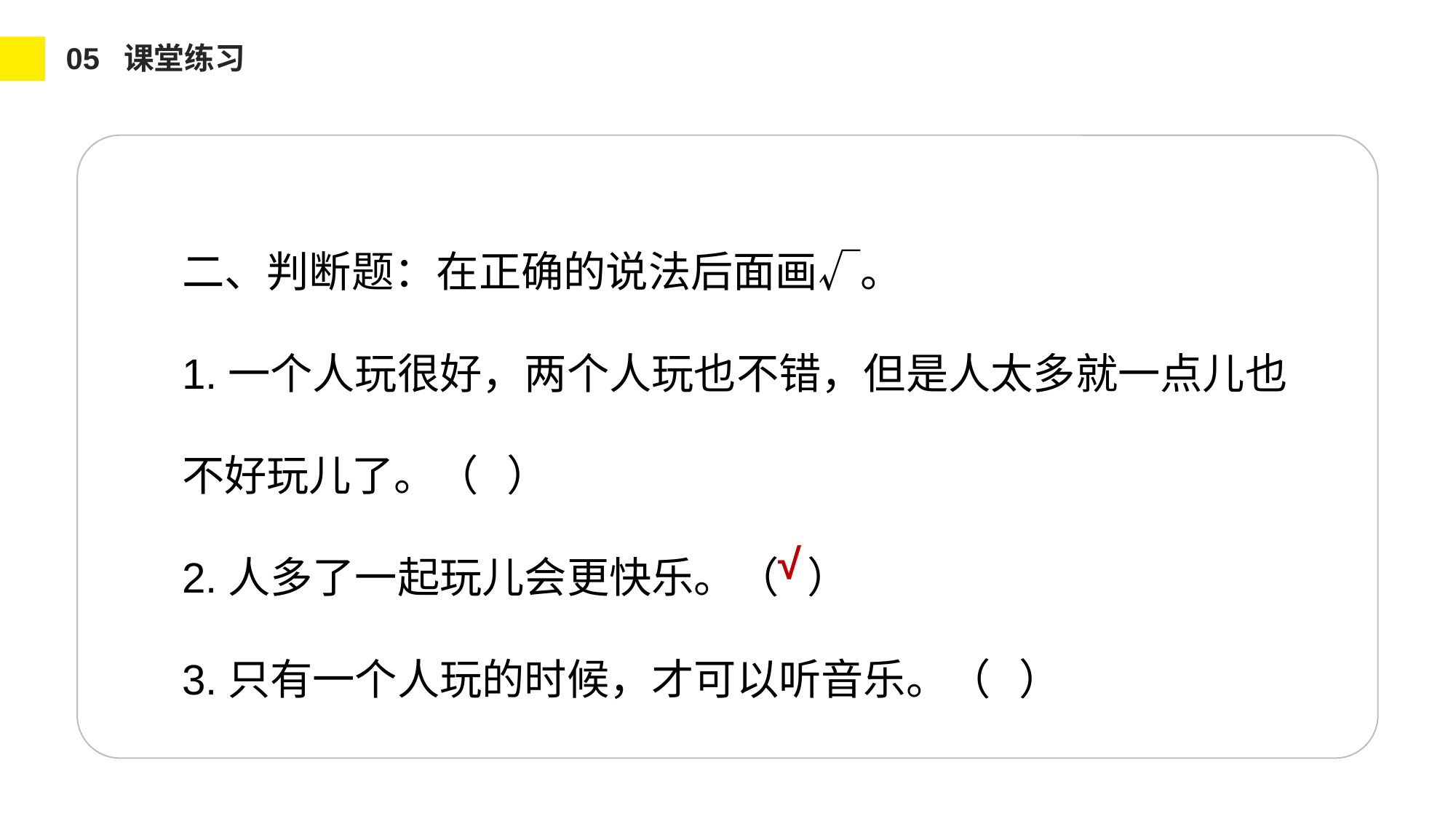

05  课堂练习

二、判断题：在正确的说法后面画√。
1.一个人玩很好，两个人玩也不错，但是人太多就一点儿也不好玩儿了。（   ）
2.人多了一起玩儿会更快乐。（   ）
3.只有一个人玩的时候，才可以听音乐。（   ）
√